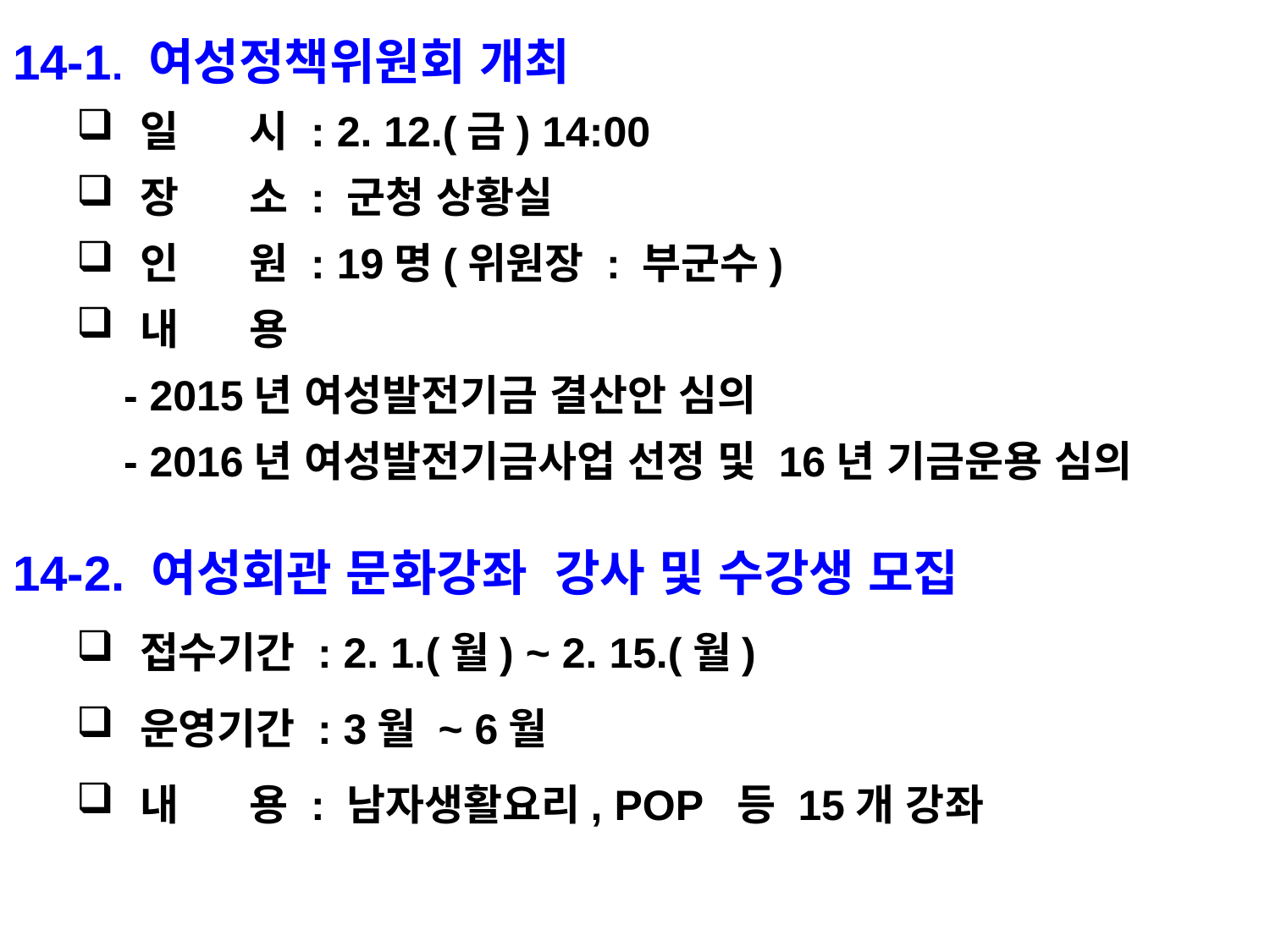

14-1. 여성정책위원회 개최
일      시 : 2. 12.(금) 14:00
장      소 : 군청 상황실
인      원 : 19명(위원장 : 부군수)
내      용
    - 2015년 여성발전기금 결산안 심의
    - 2016년 여성발전기금사업 선정 및 16년 기금운용 심의

14-2. 여성회관 문화강좌  강사 및 수강생 모집
접수기간 : 2. 1.(월) ~ 2. 15.(월)
운영기간 : 3월 ~ 6월
내      용 : 남자생활요리, POP  등 15개 강좌